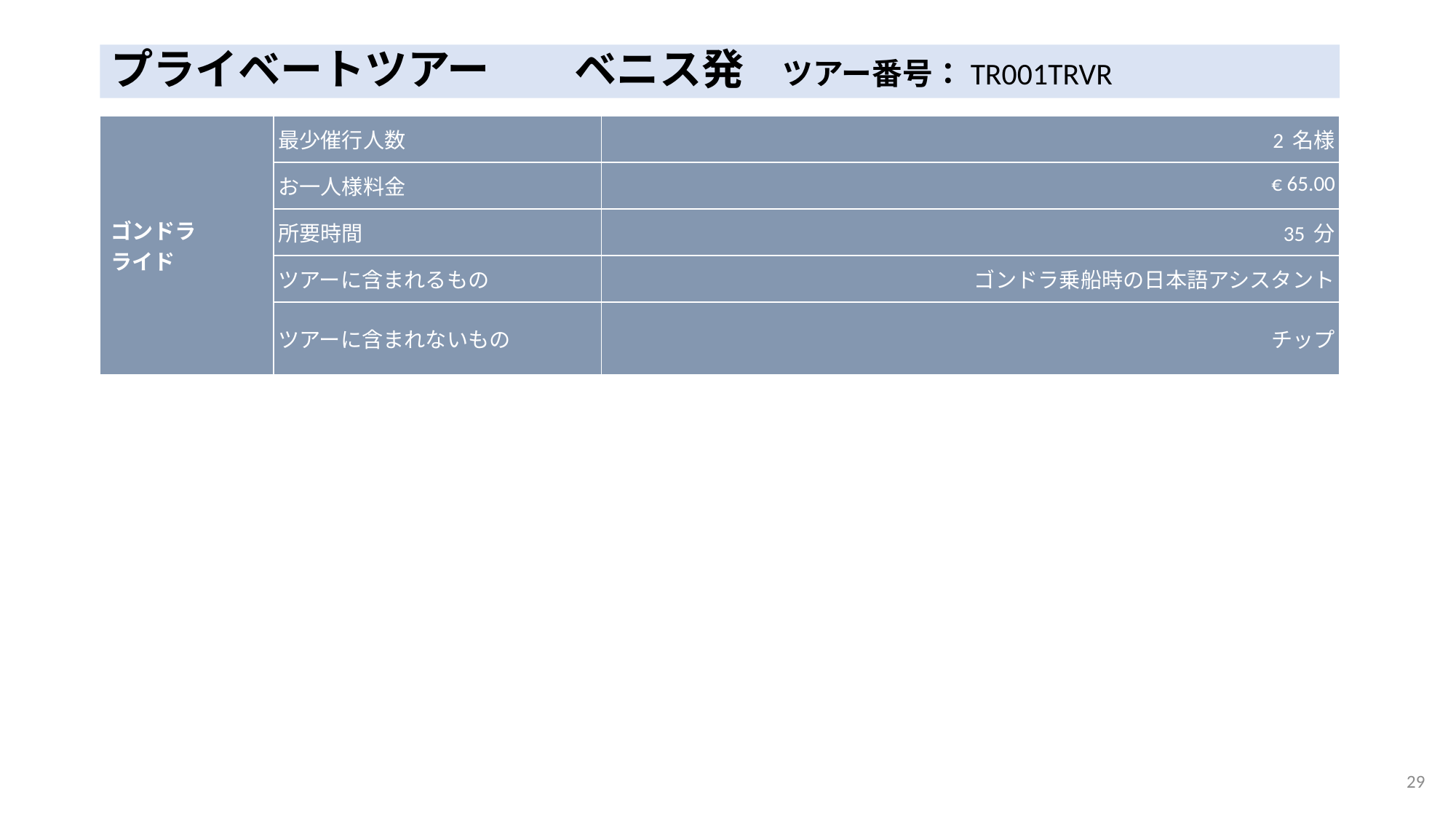

# プライベートツアー　　ベニス発    ツアー番号：TR001TRVR
| ゴンドラ ライド | 最少催行人数 | 2 名様 |
| --- | --- | --- |
|  | お一人様料金 | € 65.00 |
|  | 所要時間 | 35 分 |
|  | ツアーに含まれるもの | ゴンドラ乗船時の日本語アシスタント |
|  | ツアーに含まれないもの | チップ |
29